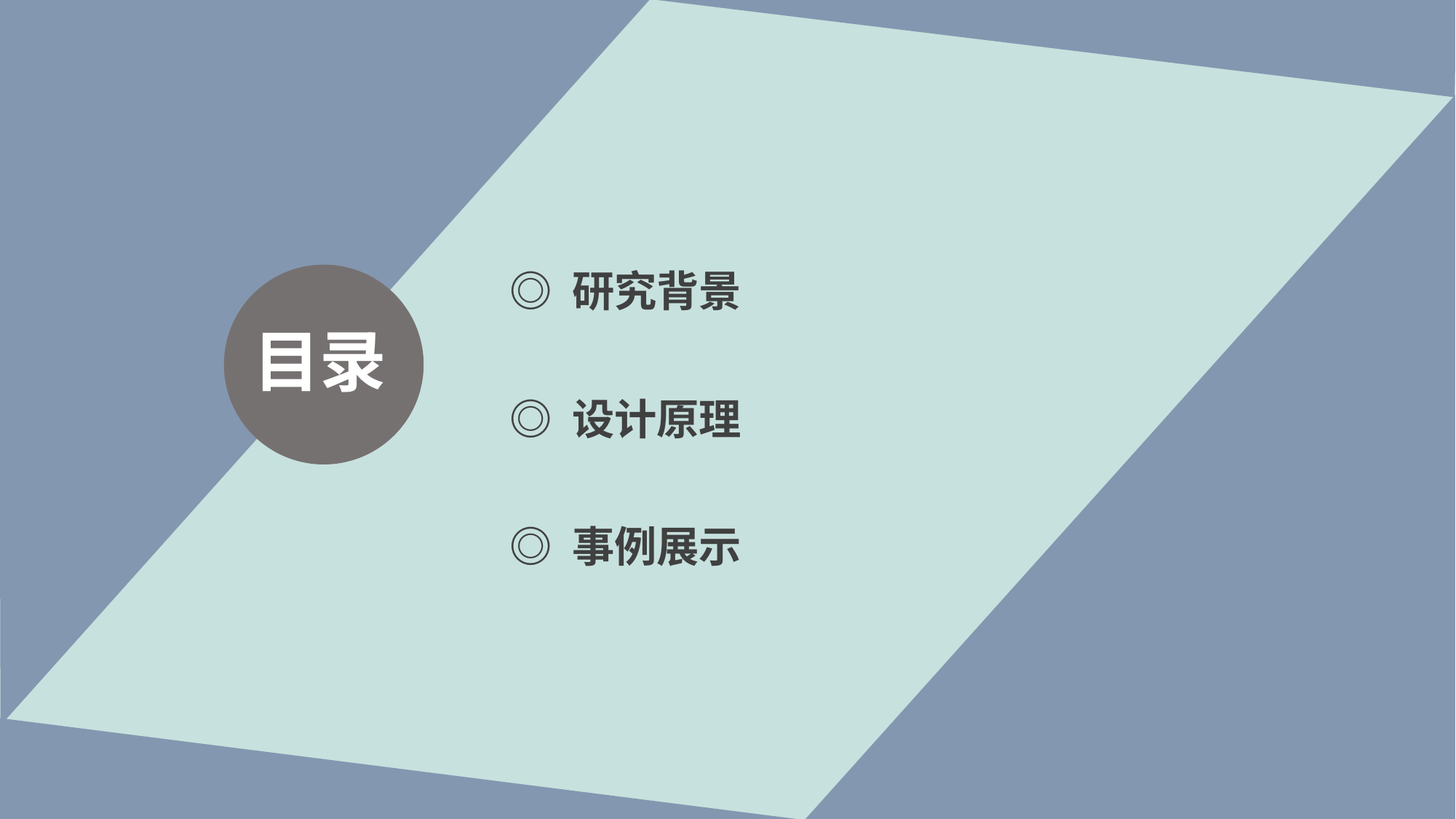

◎ 研究背景

目录
◎ 设计原理
◎ 事例展示